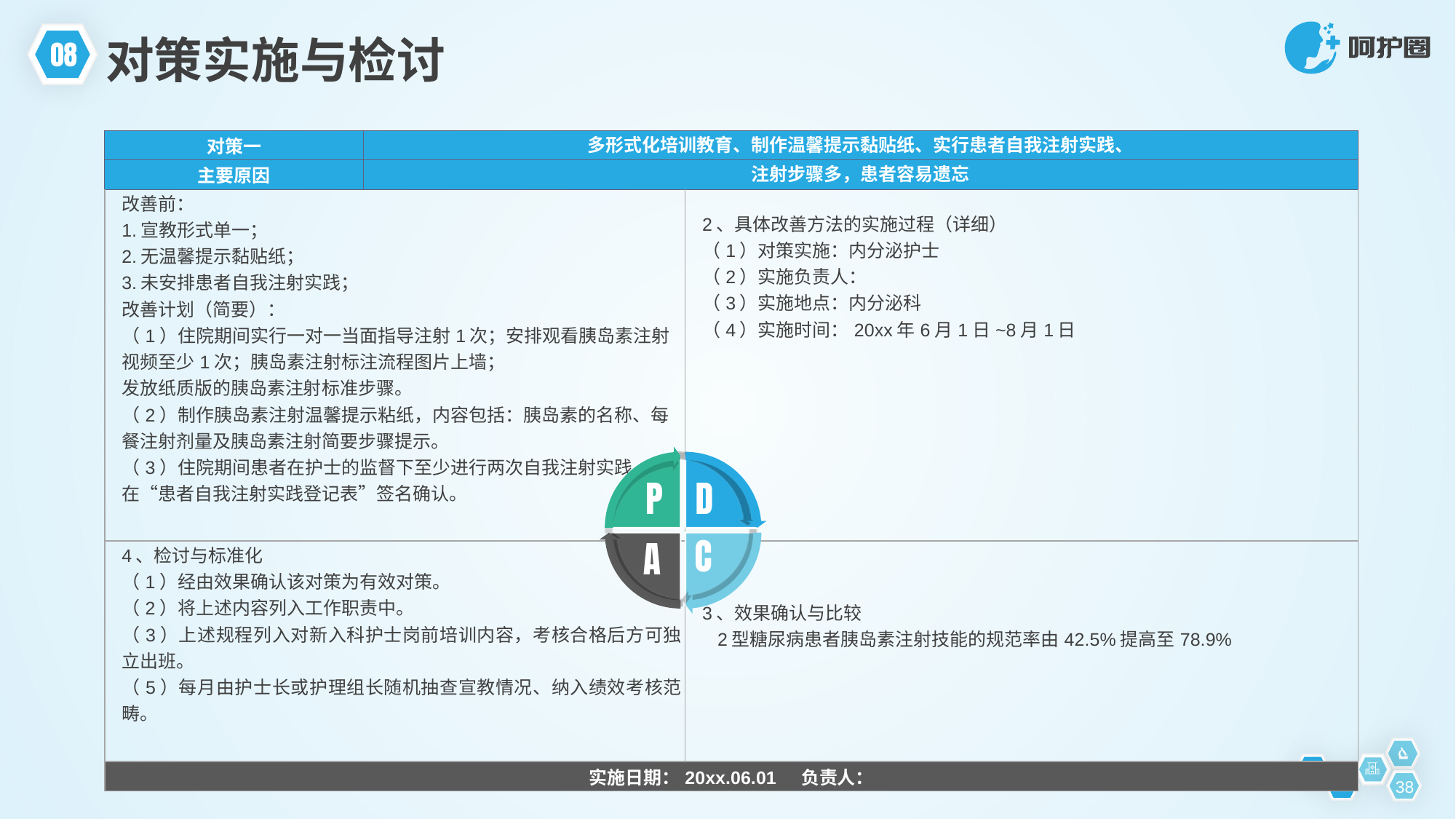

08
对策实施与检讨
| 对策一 | 多形式化培训教育、制作温馨提示黏贴纸、实行患者自我注射实践、 |  |
| --- | --- | --- |
| 主要原因 | 注射步骤多，患者容易遗忘 |  |
| 改善前： 1.宣教形式单一； 2.无温馨提示黏贴纸； 3.未安排患者自我注射实践； 改善计划（简要）： （1）住院期间实行一对一当面指导注射1次；安排观看胰岛素注射视频至少1次；胰岛素注射标注流程图片上墙； 发放纸质版的胰岛素注射标准步骤。 （2）制作胰岛素注射温馨提示粘纸，内容包括：胰岛素的名称、每餐注射剂量及胰岛素注射简要步骤提示。 （3）住院期间患者在护士的监督下至少进行两次自我注射实践，并在“患者自我注射实践登记表”签名确认。 |  | 2、具体改善方法的实施过程（详细） （1）对策实施：内分泌护士 （2）实施负责人： （3）实施地点：内分泌科 （4）实施时间：20xx年6月1日~8月1日 |
| 4、检讨与标准化 （1）经由效果确认该对策为有效对策。 （2）将上述内容列入工作职责中。 （3）上述规程列入对新入科护士岗前培训内容，考核合格后方可独立出班。 （5）每月由护士长或护理组长随机抽查宣教情况、纳入绩效考核范畴。 |  | 3、效果确认与比较   2型糖尿病患者胰岛素注射技能的规范率由42.5%提高至78.9% |
| 实施日期：20xx.06.01 负责人： |  |  |

P
D
C
A